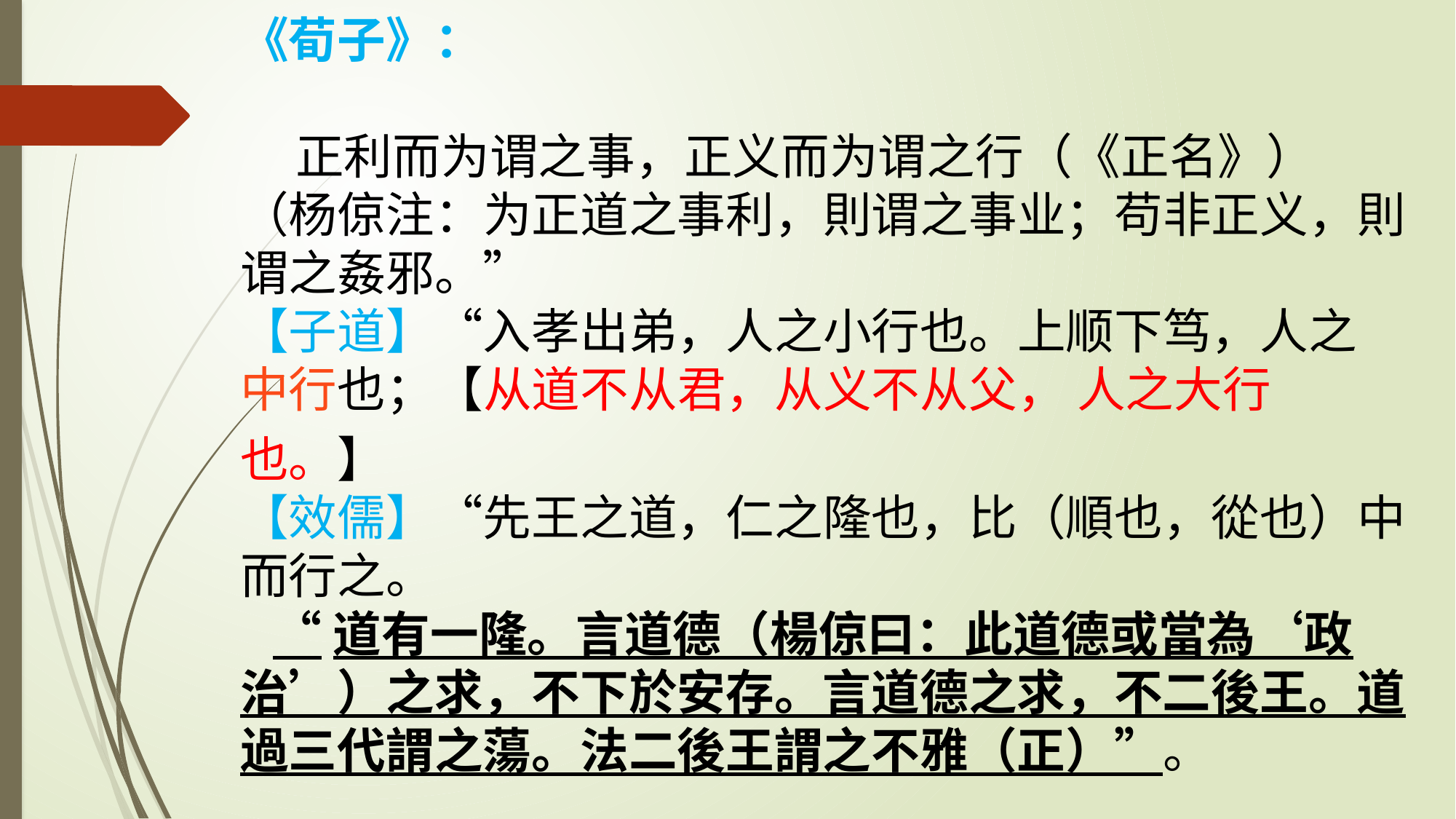

#
《荀子》：

    正利而为谓之事，正义而为谓之行（《正名》）（杨倞注：为正道之事利，則谓之事业；苟非正义，則谓之姦邪。”
【子道】“入孝出弟，人之小行也。上顺下笃，人之中行也；【从道不从君，从义不从父， 人之大行也。】
【效儒】“先王之道，仁之隆也，比（順也，從也）中而行之。
   “道有一隆。言道德（楊倞曰：此道德或當為‘政治’）之求，不下於安存。言道德之求，不二後王。道過三代謂之蕩。法二後王謂之不雅（正）”。